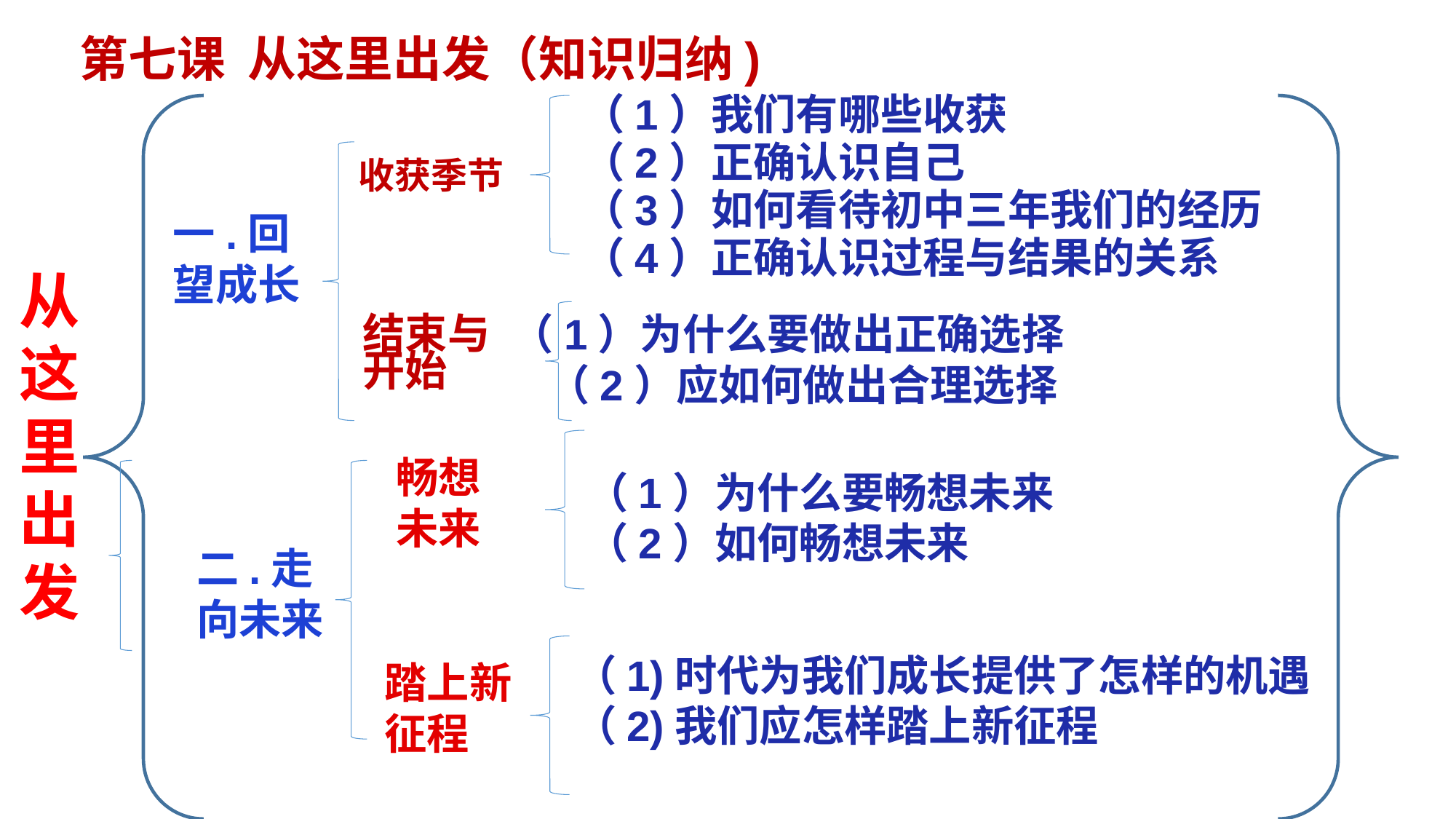

第七课  从这里出发（知识归纳)
（1）我们有哪些收获
（2）正确认识自己
（3）如何看待初中三年我们的经历
（4）正确认识过程与结果的关系

收获季节
一.回望成长
从这里出发

（1）为什么要做出正确选择
  （2）应如何做出合理选择
结束与开始

畅想未来
（1）为什么要畅想未来
（2）如何畅想未来

二.走向未来

（1)时代为我们成长提供了怎样的机遇
（2)我们应怎样踏上新征程
踏上新征程